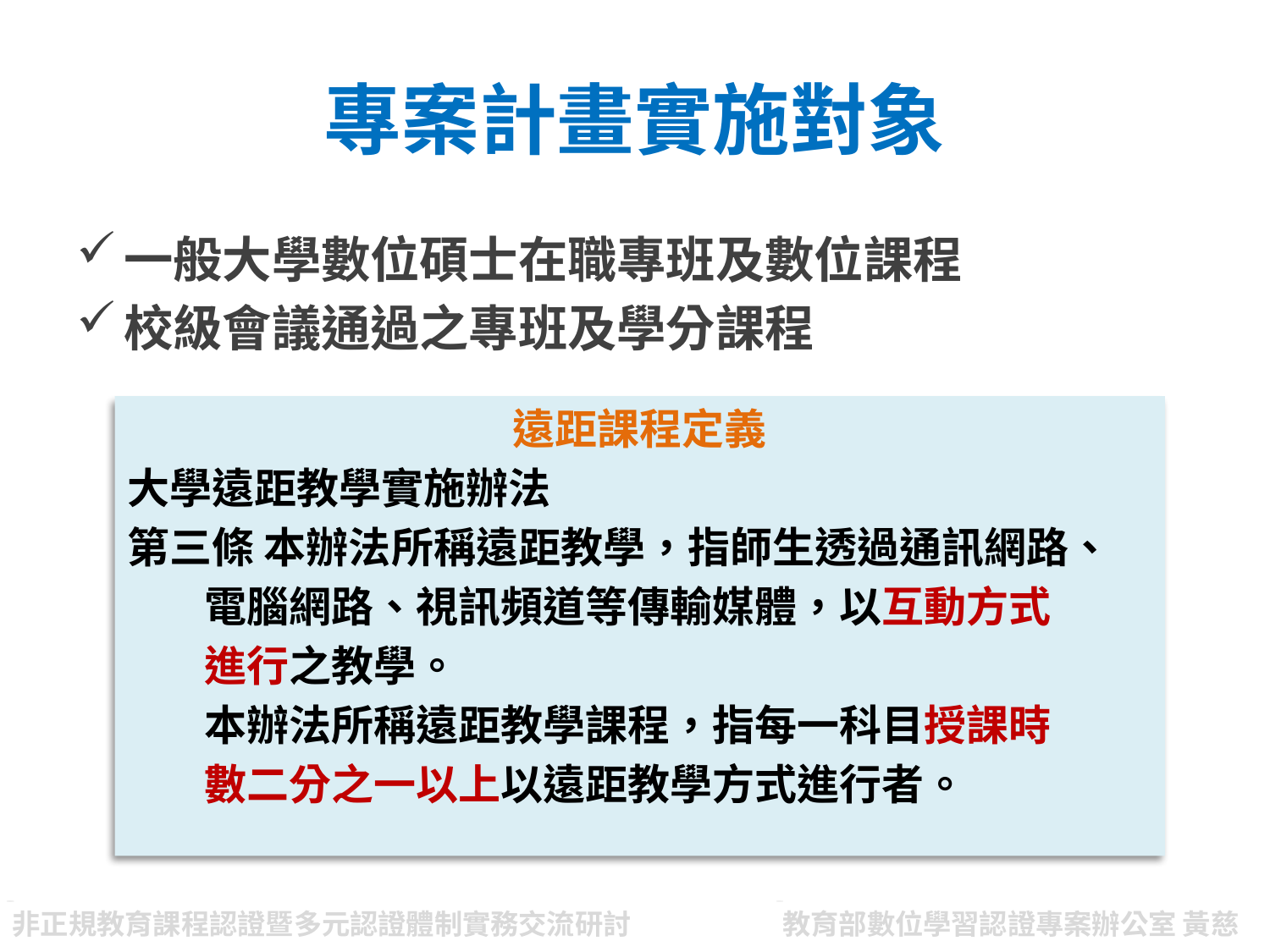

# 專案計畫實施對象
一般大學數位碩士在職專班及數位課程
校級會議通過之專班及學分課程

遠距課程定義
大學遠距教學實施辦法
第三條 本辦法所稱遠距教學，指師生透過通訊網路、
       電腦網路、視訊頻道等傳輸媒體，以互動方式
       進行之教學。
       本辦法所稱遠距教學課程，指每一科目授課時
       數二分之一以上以遠距教學方式進行者。
非正規教育課程認證暨多元認證體制實務交流研討
教育部數位學習認證專案辦公室 黃慈